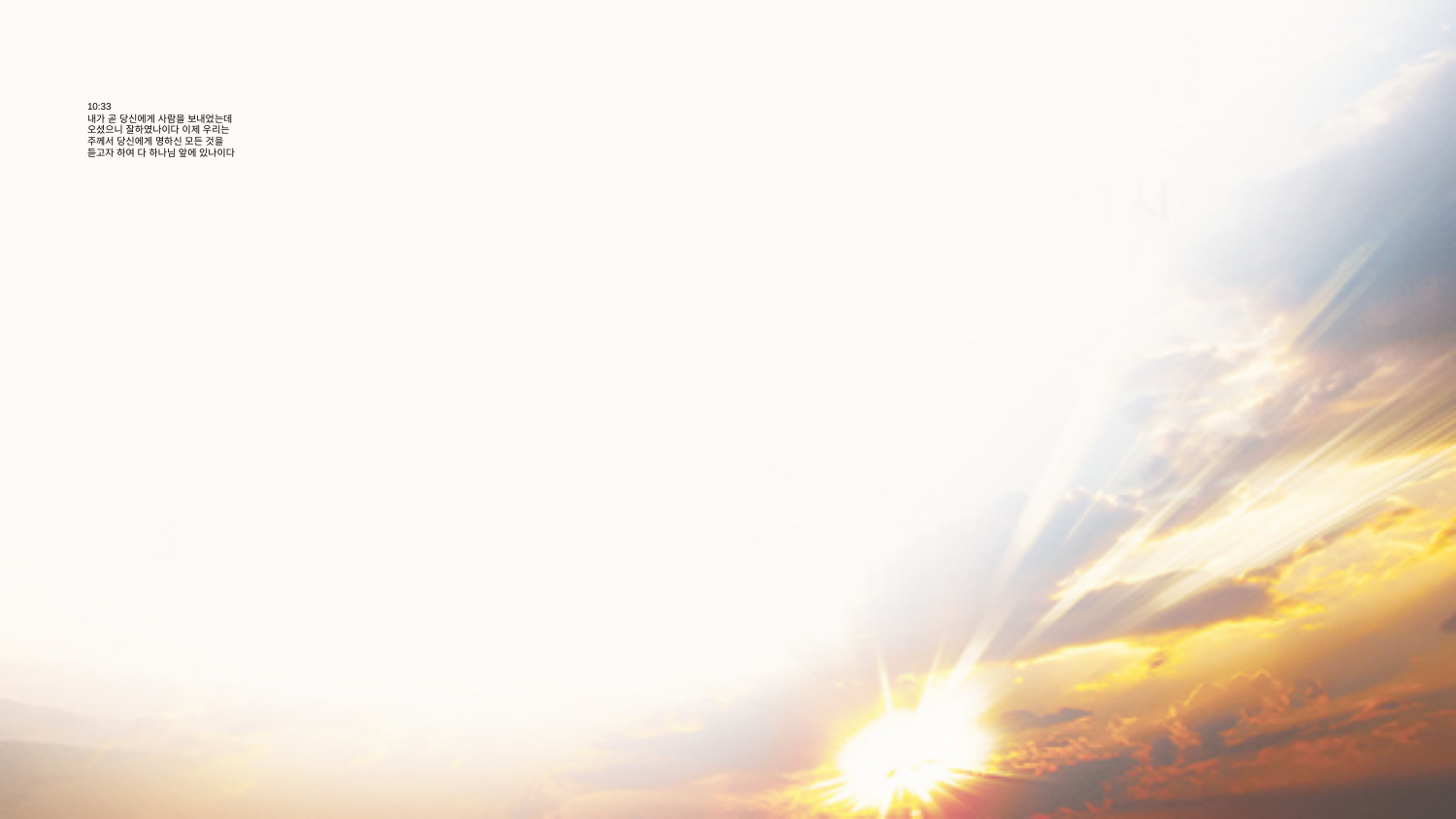

# 10:33 내가 곧 당신에게 사람을 보내었는데 오셨으니 잘하였나이다 이제 우리는 주께서 당신에게 명하신 모든 것을 듣고자 하여 다 하나님 앞에 있나이다